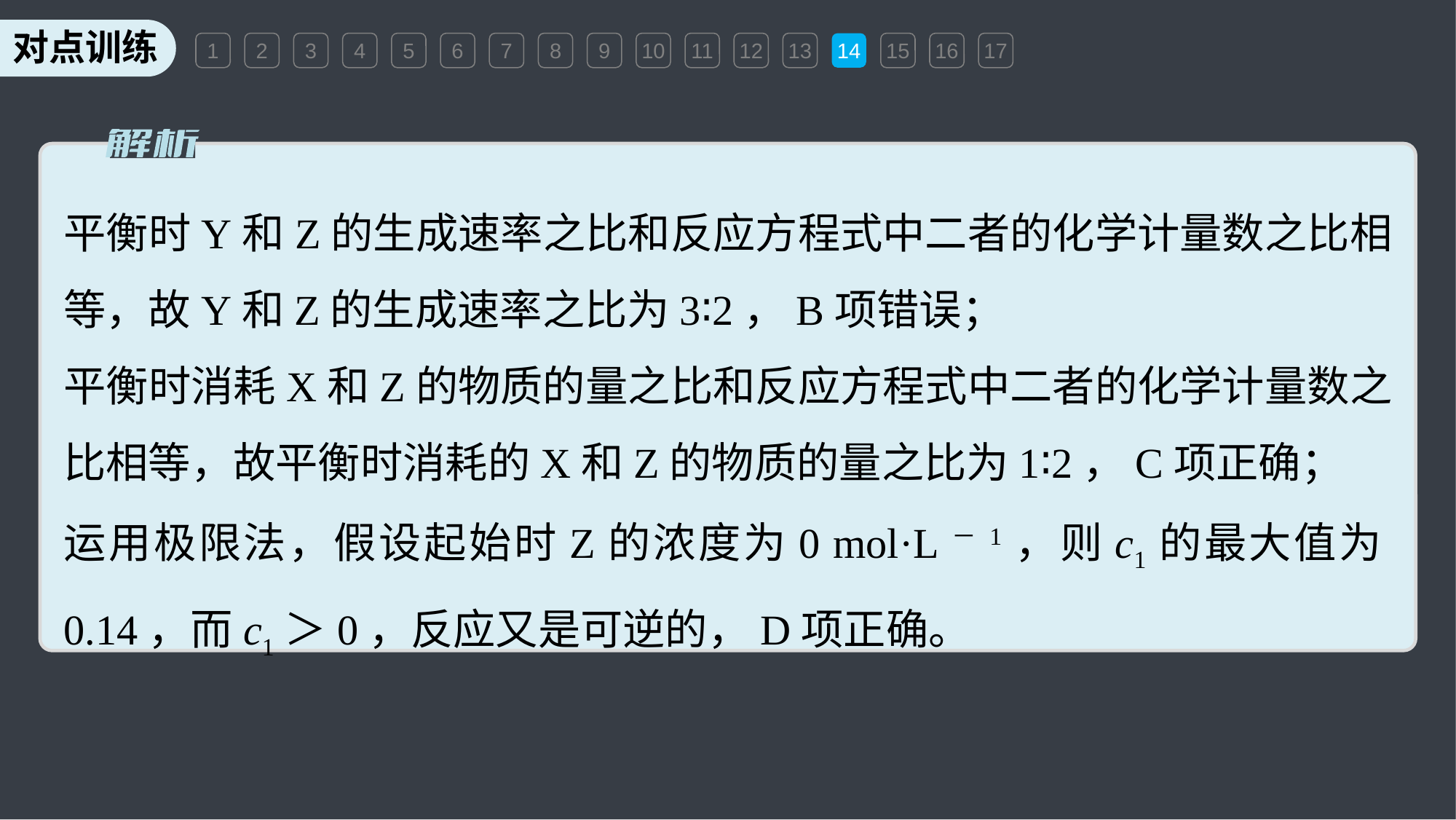

1
2
3
4
5
6
7
8
9
10
11
12
13
14
15
16
17

平衡时Y和Z的生成速率之比和反应方程式中二者的化学计量数之比相等，故Y和Z的生成速率之比为3∶2，B项错误；
平衡时消耗X和Z的物质的量之比和反应方程式中二者的化学计量数之比相等，故平衡时消耗的X和Z的物质的量之比为1∶2，C项正确；
运用极限法，假设起始时Z的浓度为0 mol·L－1，则c1的最大值为0.14，而c1＞0，反应又是可逆的，D项正确。